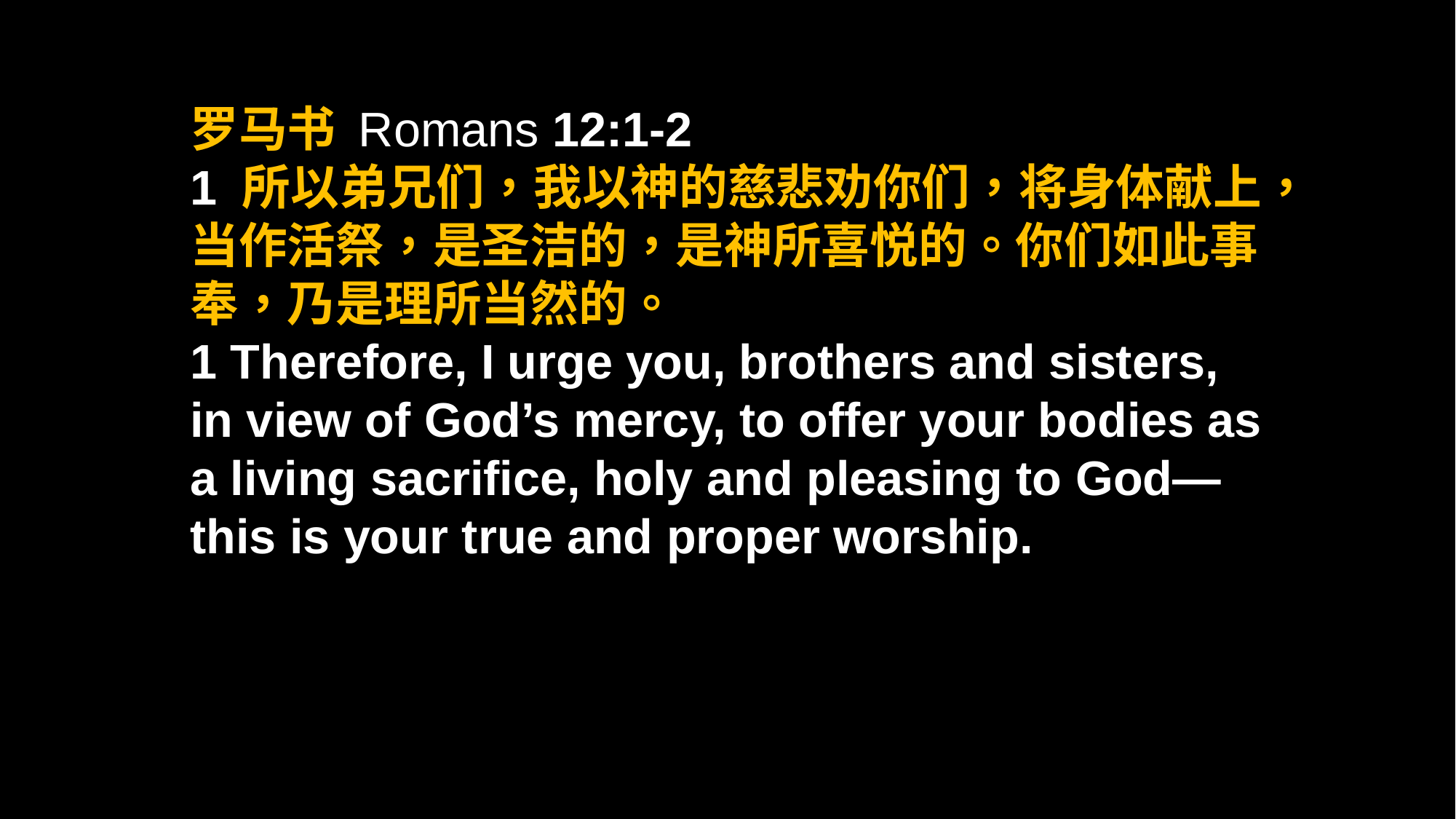

罗马书 Romans 12:1-2
1 所以弟兄们，我以神的慈悲劝你们，将身体献上，当作活祭，是圣洁的，是神所喜悦的。你们如此事奉，乃是理所当然的。
1 Therefore, I urge you, brothers and sisters, in view of God’s mercy, to offer your bodies as a living sacrifice, holy and pleasing to God—this is your true and proper worship.